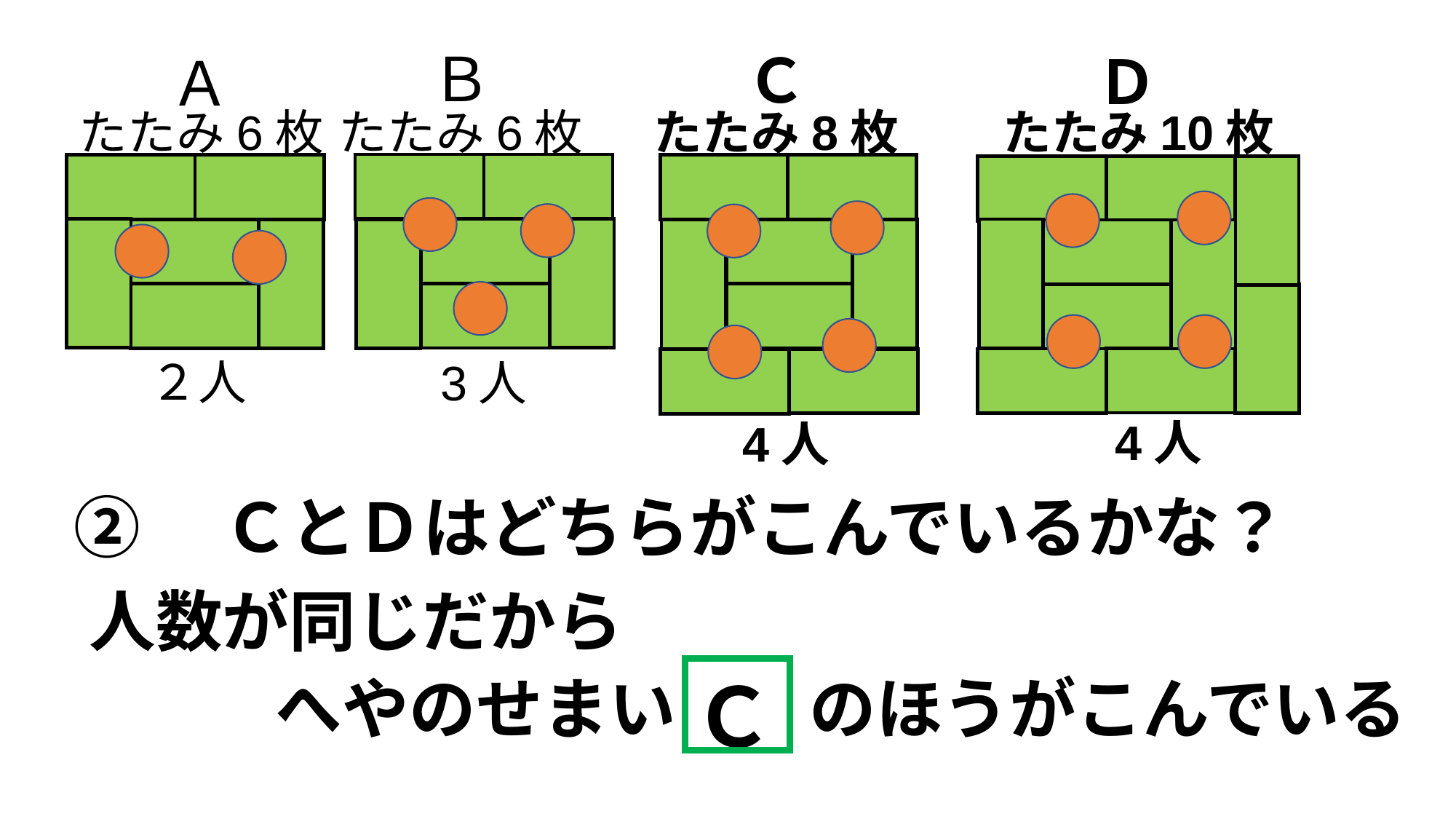

Ｂ
Ｃ
Ｄ
Ａ
たたみ6枚
たたみ6枚
たたみ8枚
たたみ10枚

２人
3人

4人
4人
②　ＣとＤはどちらがこんでいるかな？
人数が同じだから

Ｃ
へやのせまい　　のほうがこんでいる